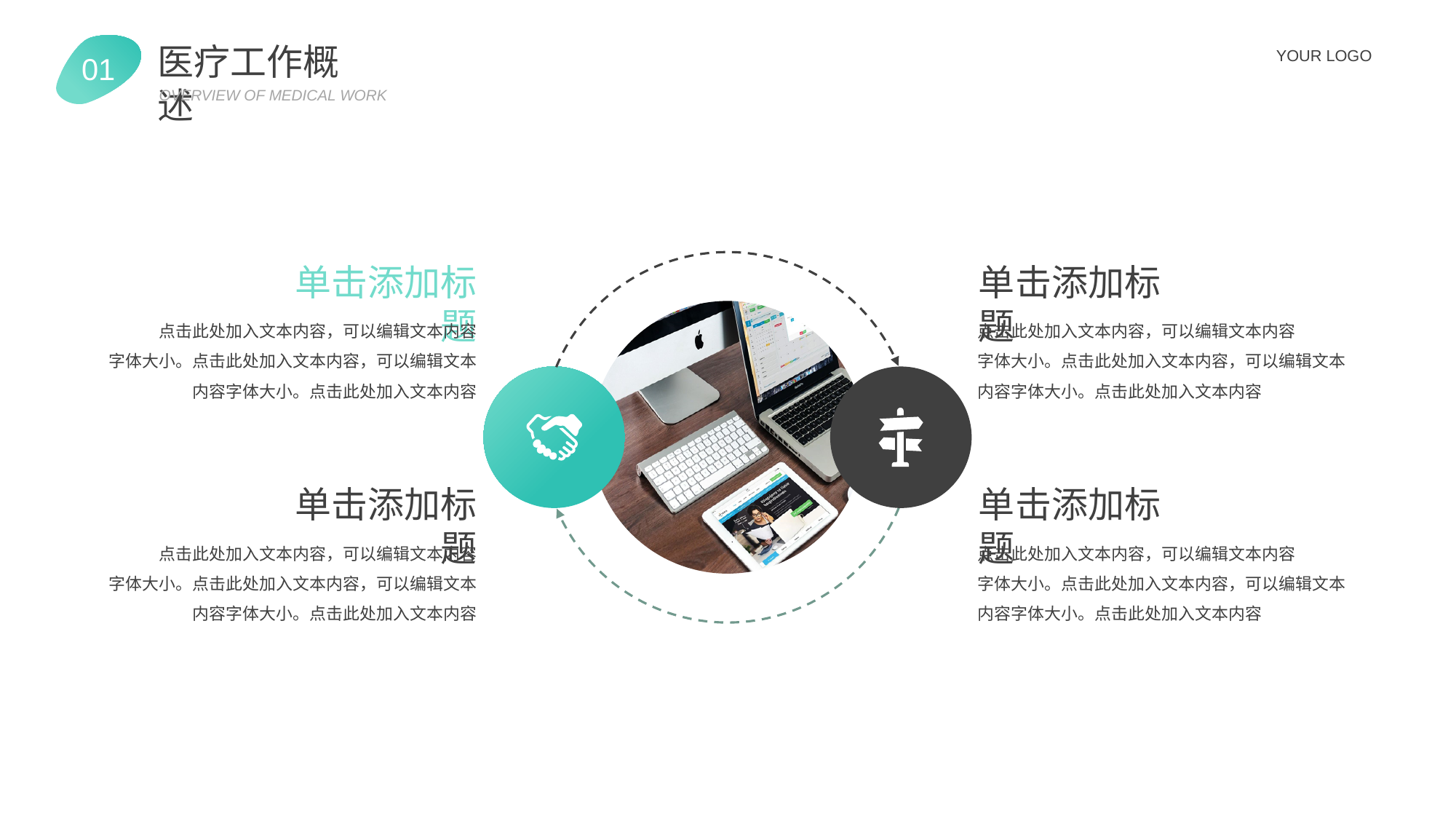

医疗工作概述

01
OVERVIEW OF MEDICAL WORK
YOUR LOGO

单击添加标题
点击此处加入文本内容，可以编辑文本内容
字体大小。点击此处加入文本内容，可以编辑文本内容字体大小。点击此处加入文本内容
单击添加标题
点击此处加入文本内容，可以编辑文本内容
字体大小。点击此处加入文本内容，可以编辑文本内容字体大小。点击此处加入文本内容
单击添加标题
点击此处加入文本内容，可以编辑文本内容
字体大小。点击此处加入文本内容，可以编辑文本内容字体大小。点击此处加入文本内容
单击添加标题
点击此处加入文本内容，可以编辑文本内容
字体大小。点击此处加入文本内容，可以编辑文本内容字体大小。点击此处加入文本内容